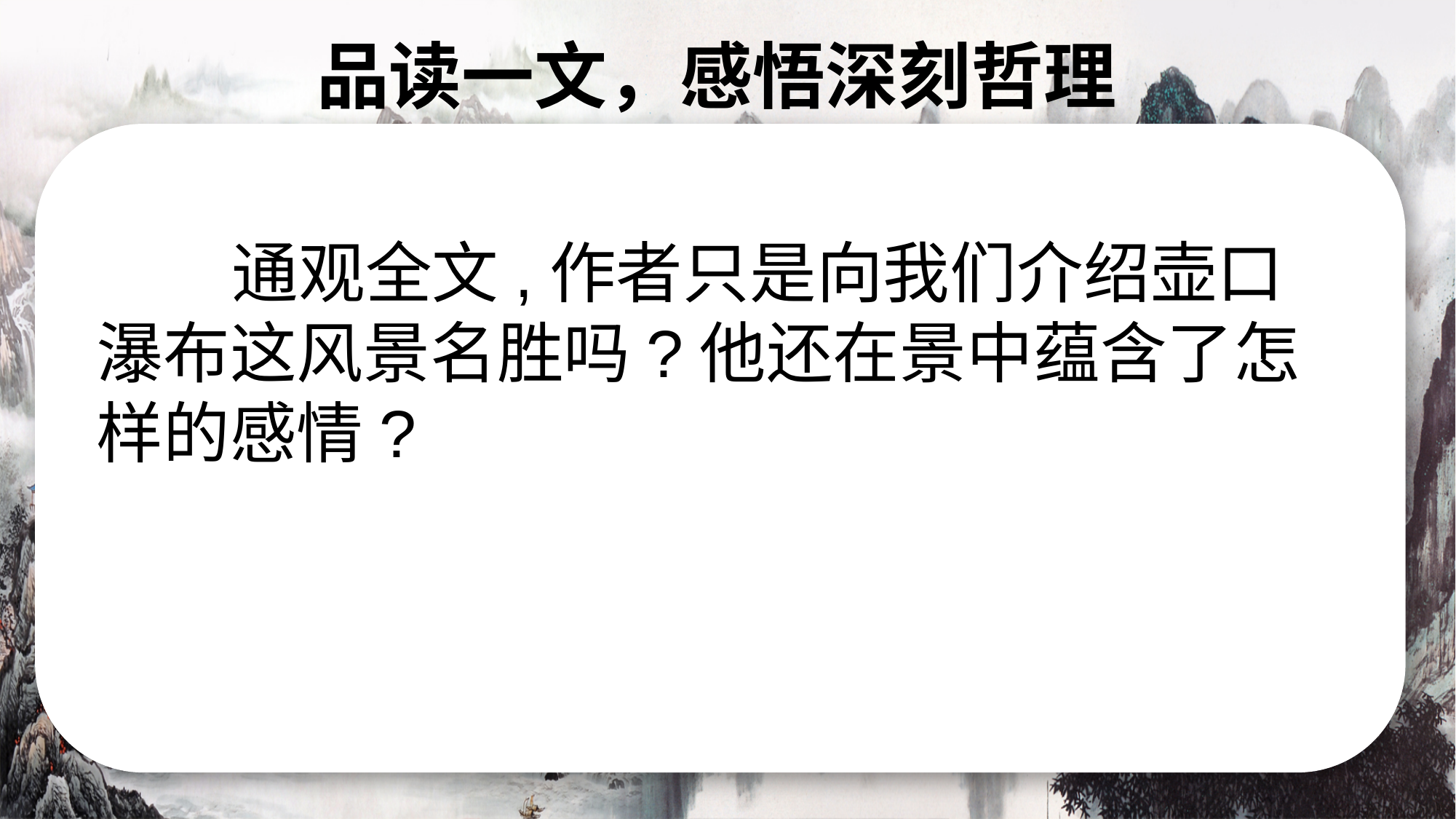

品读一文，感悟深刻哲理
一般而言，游记包括三个要素：
所至（作者的游踪）、
所见（作者在游程中目睹的风貌）、
所感（作者由所见所闻而引发的所思所想）。
        通观全文,作者只是向我们介绍壶口瀑布这风景名胜吗?他还在景中蕴含了怎样的感情?